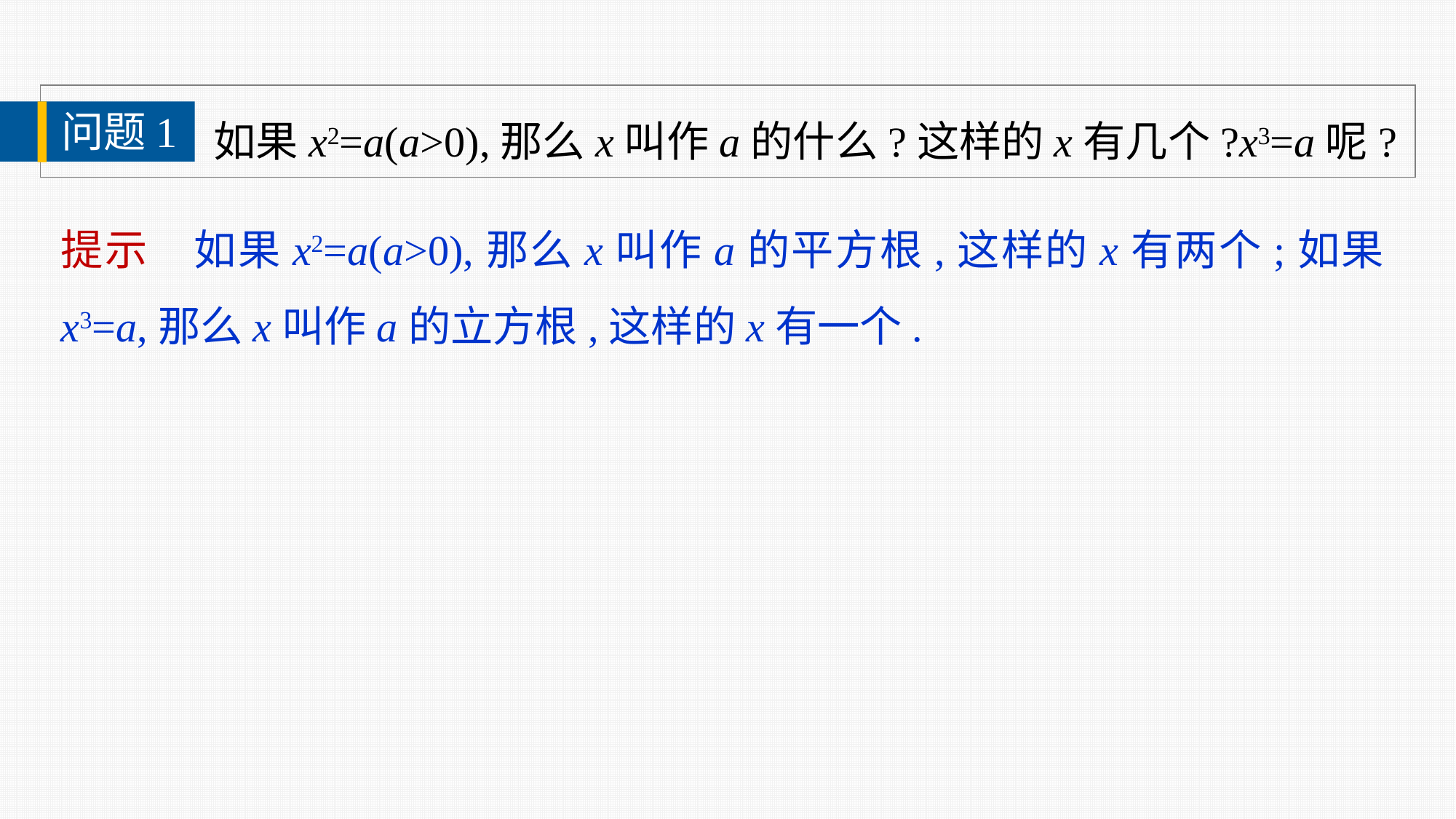

如果x2=a(a>0),那么x叫作a的什么?这样的x有几个?x3=a呢?

问题1

提示　如果x2=a(a>0),那么x叫作a的平方根,这样的x有两个;如果x3=a,那么x叫作a的立方根,这样的x有一个.